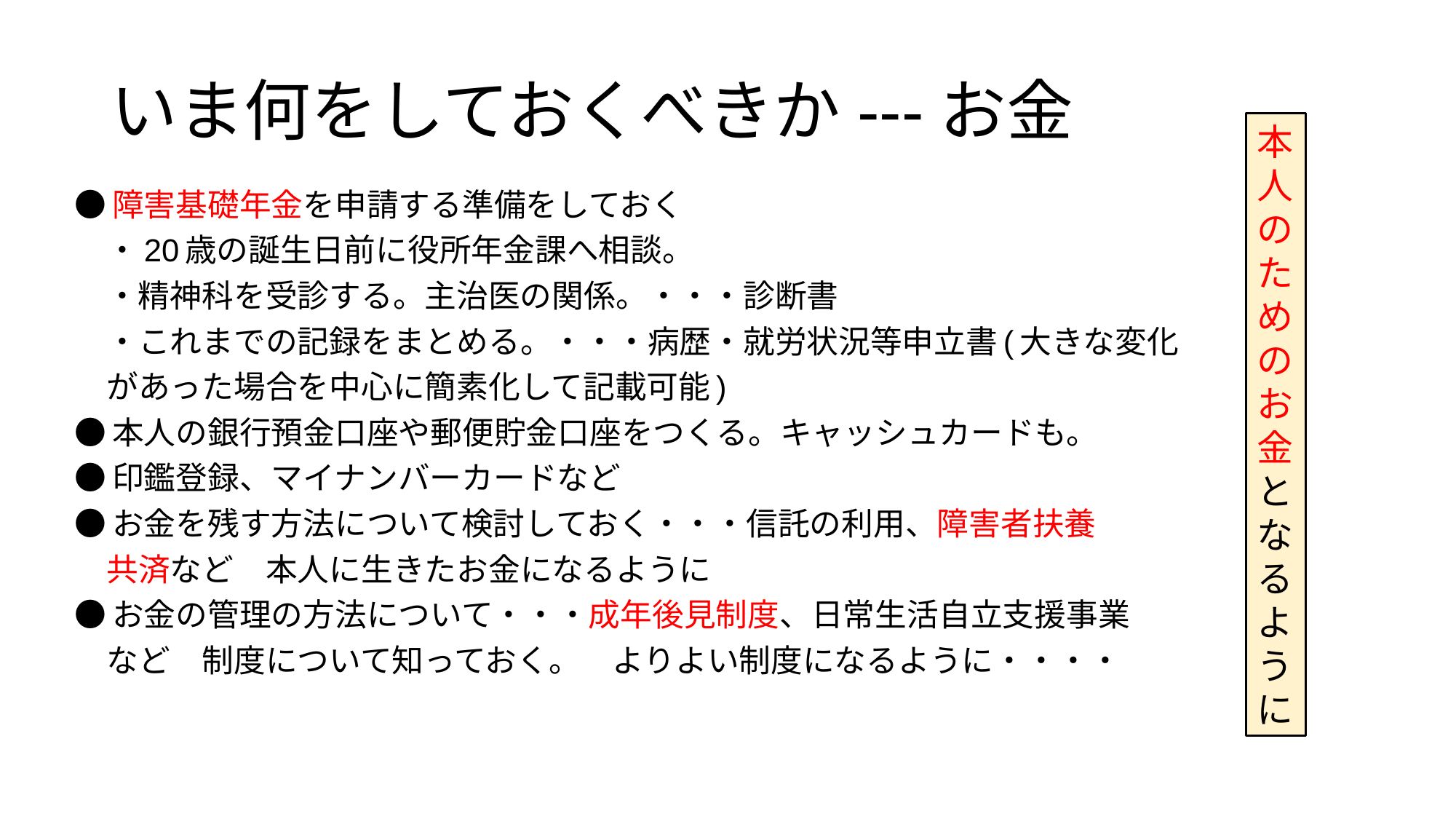

# いま何をしておくべきか---お金
本人のためのお金となるように
●障害基礎年金を申請する準備をしておく
　・20歳の誕生日前に役所年金課へ相談。
　・精神科を受診する。主治医の関係。・・・診断書
　・これまでの記録をまとめる。・・・病歴・就労状況等申立書(大きな変化
　があった場合を中心に簡素化して記載可能)
●本人の銀行預金口座や郵便貯金口座をつくる。キャッシュカードも。
●印鑑登録、マイナンバーカードなど
●お金を残す方法について検討しておく・・・信託の利用、障害者扶養
　共済など　本人に生きたお金になるように
●お金の管理の方法について・・・成年後見制度、日常生活自立支援事業
　など　制度について知っておく。　よりよい制度になるように・・・・